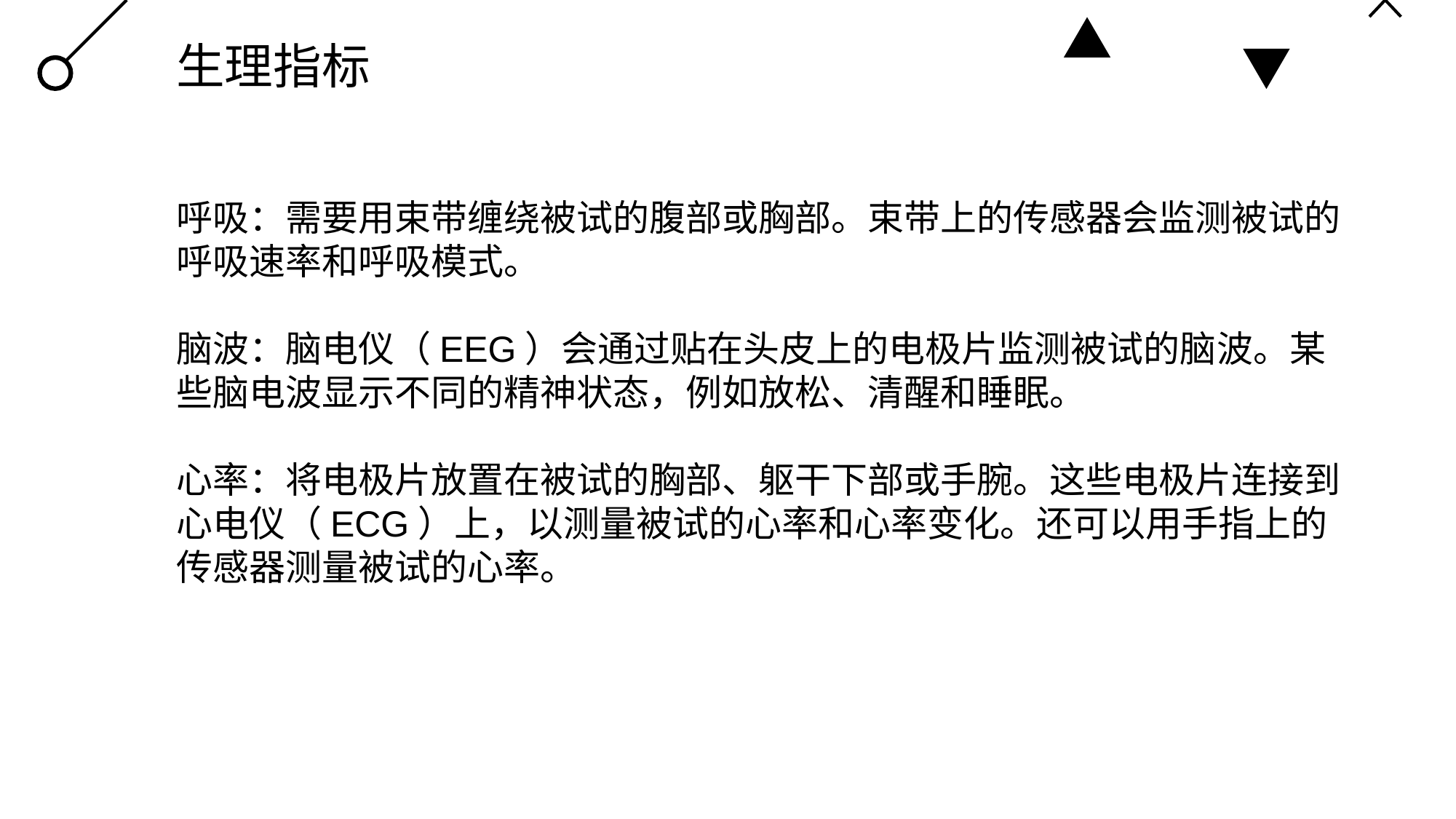

# 生理指标
呼吸：需要用束带缠绕被试的腹部或胸部。束带上的传感器会监测被试的呼吸速率和呼吸模式。

脑波：脑电仪（EEG）会通过贴在头皮上的电极片监测被试的脑波。某些脑电波显示不同的精神状态，例如放松、清醒和睡眠。

心率：将电极片放置在被试的胸部、躯干下部或手腕。这些电极片连接到心电仪（ECG）上，以测量被试的心率和心率变化。还可以用手指上的传感器测量被试的心率。